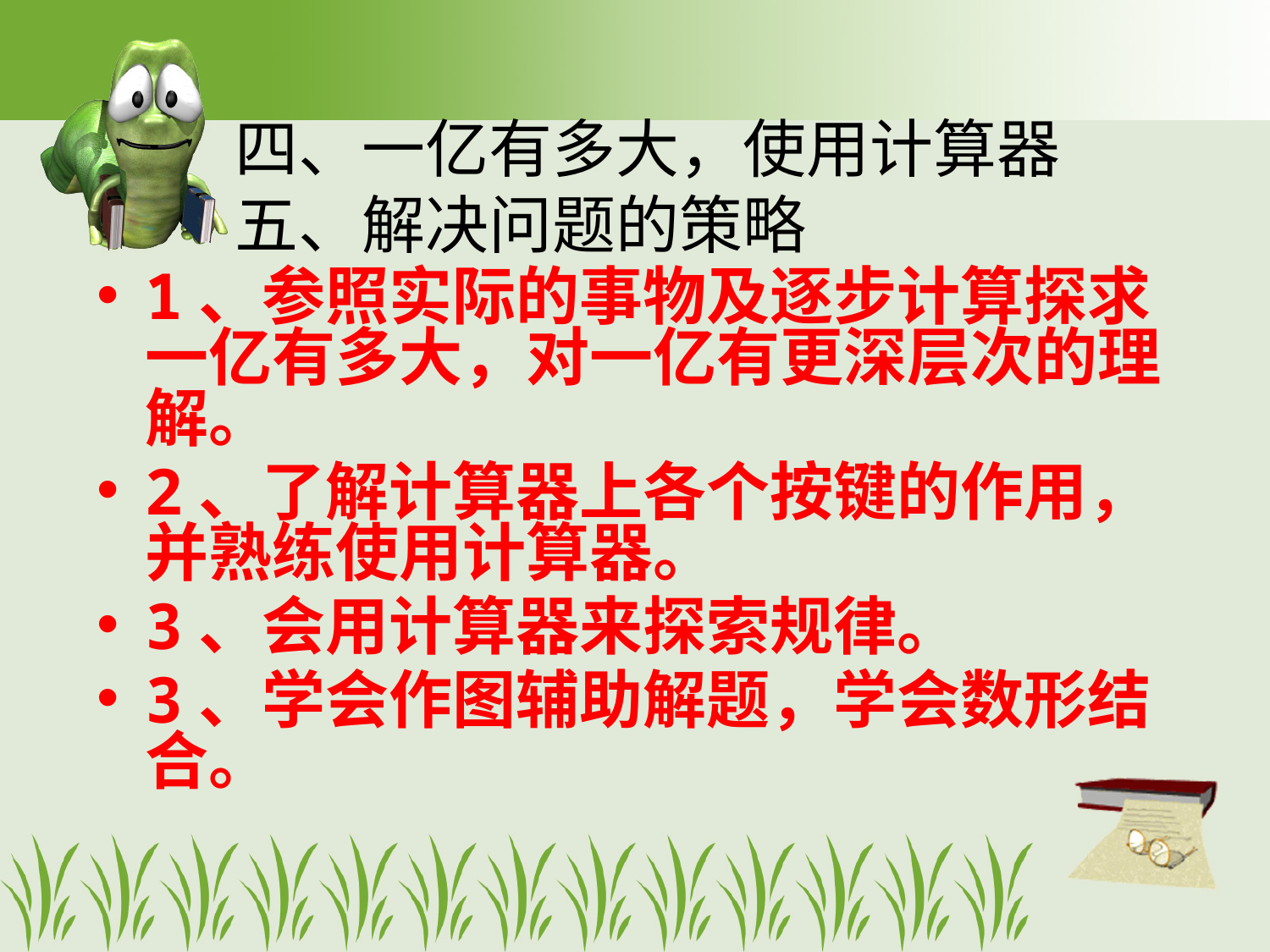

# 四、一亿有多大，使用计算器 五、解决问题的策略
1、参照实际的事物及逐步计算探求一亿有多大，对一亿有更深层次的理解。
2、了解计算器上各个按键的作用，并熟练使用计算器。
3、会用计算器来探索规律。
3、学会作图辅助解题，学会数形结合。